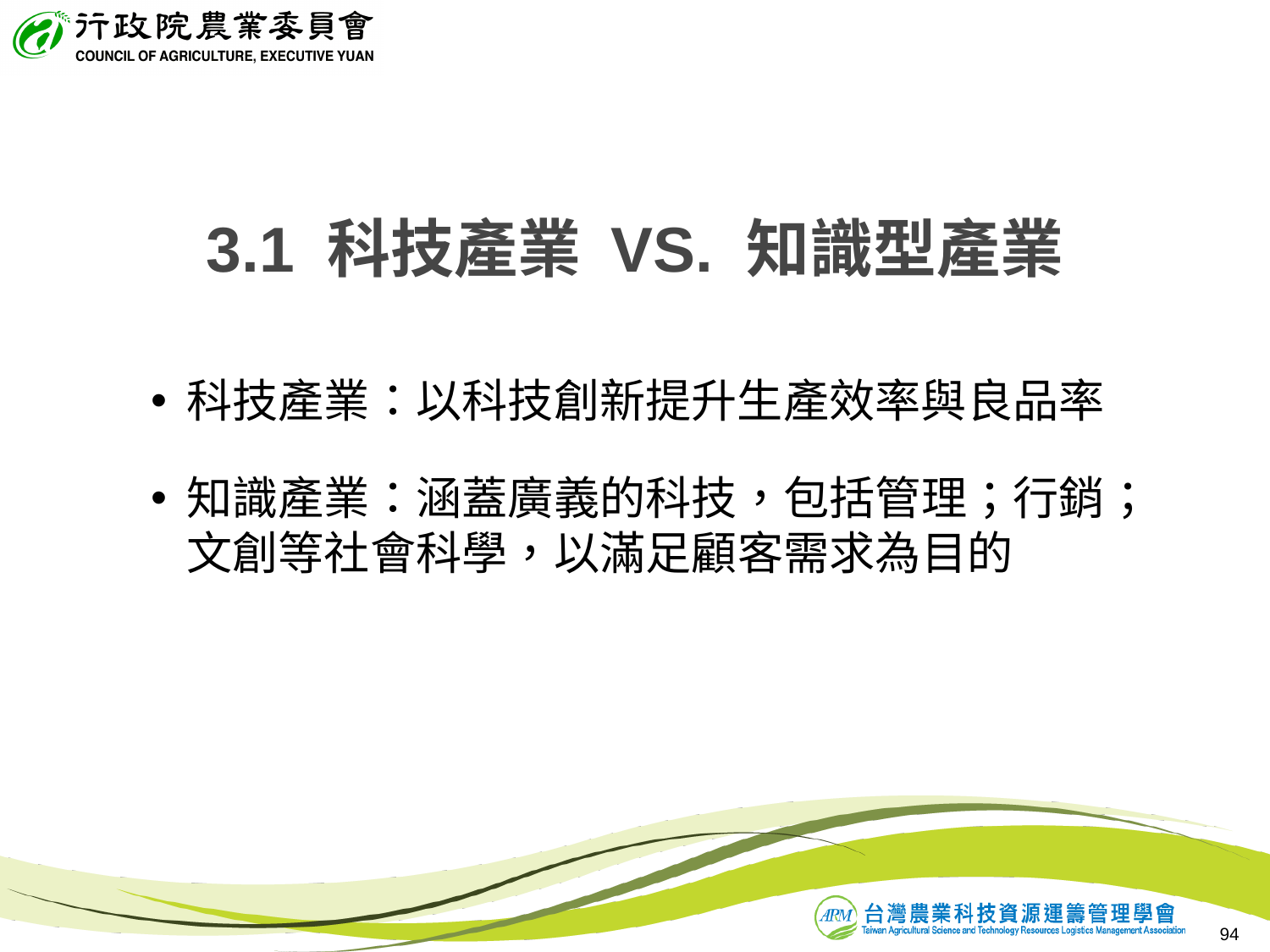

# 3.1 科技產業 VS. 知識型產業
科技產業：以科技創新提升生產效率與良品率
知識產業：涵蓋廣義的科技，包括管理；行銷；文創等社會科學，以滿足顧客需求為目的
94